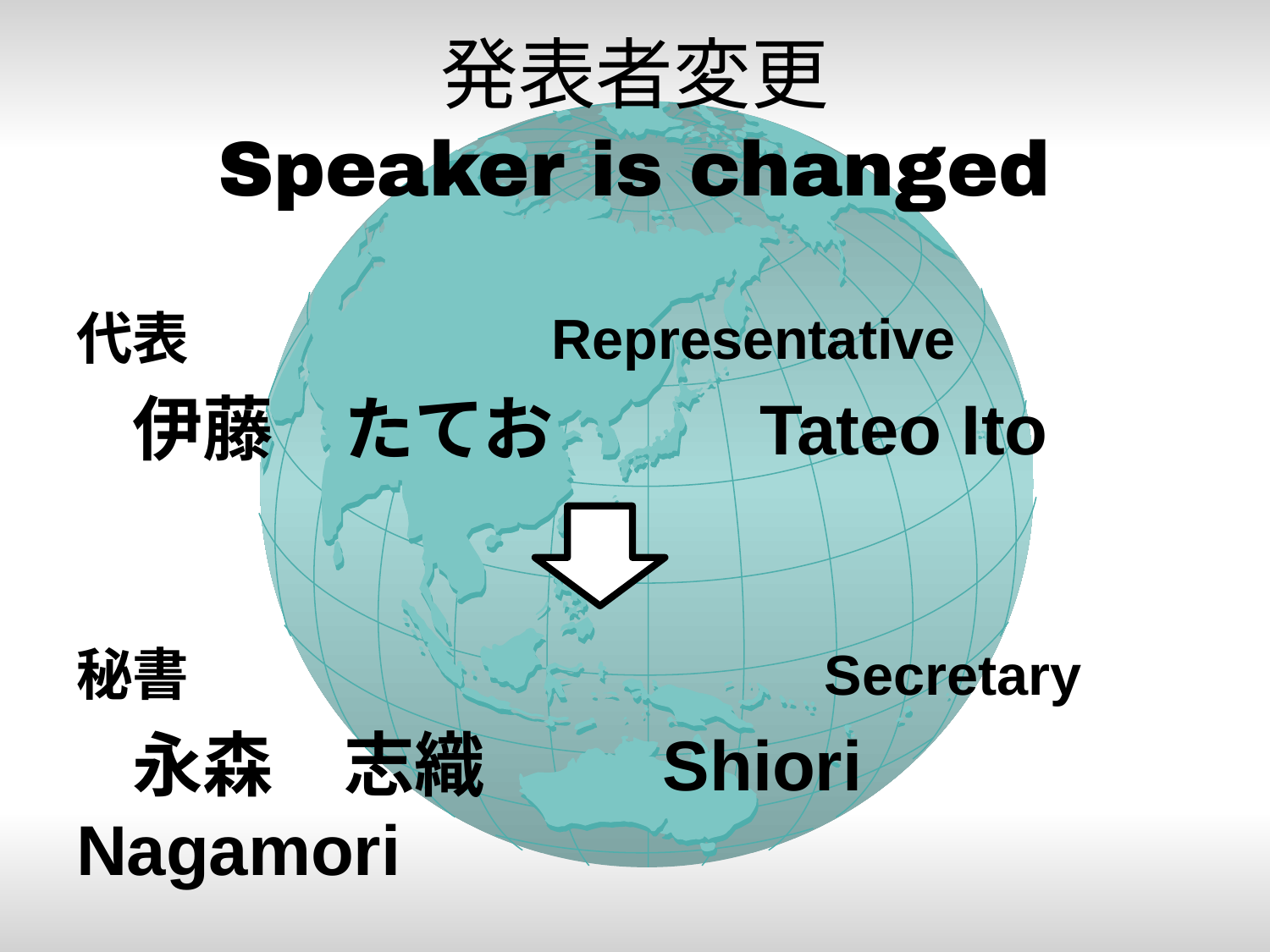

# 発表者変更 Speaker is changed
代表                           Representative
　伊藤　たてお　　   Tateo Ito

秘書　　　　　　　　　　　Secretary
　永森　志織          Shiori Nagamori